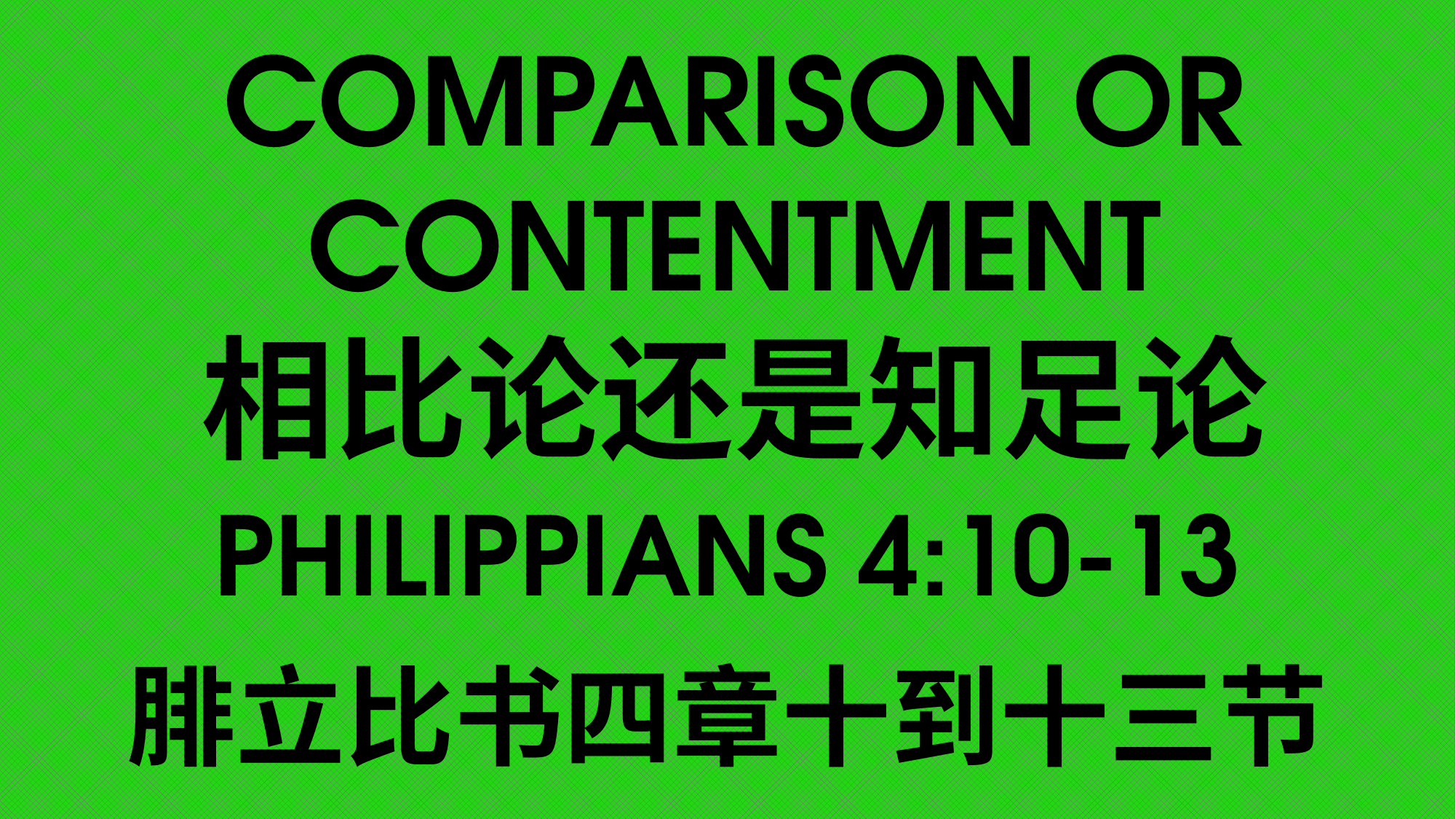

# COMPARISON OR CONTENTMENT 相比论还是知足论
PHILIPPIANS 4:10-13
腓立比书四章十到十三节